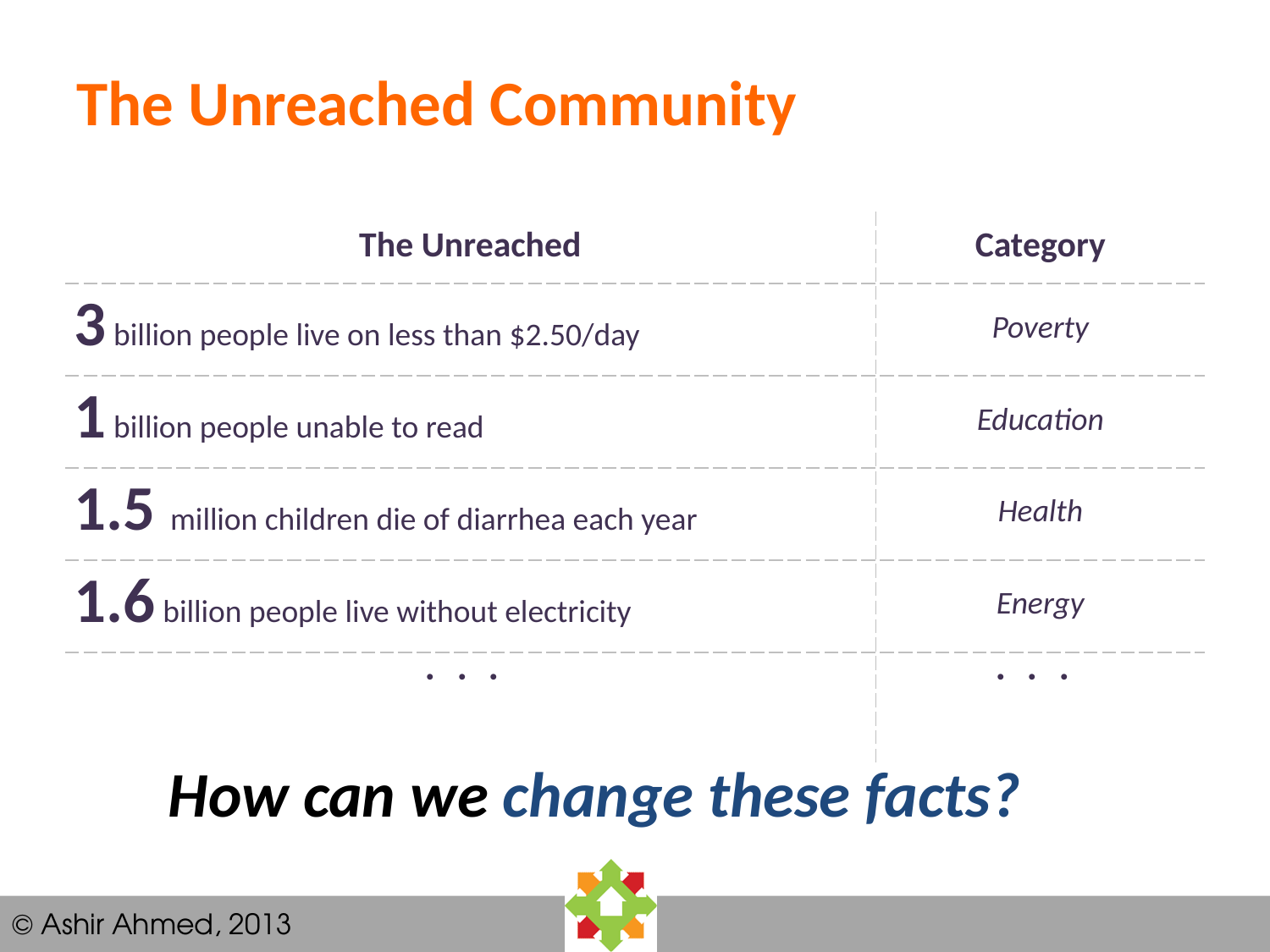

# The Unreached Community
| The Unreached | Category |
| --- | --- |
| 3 billion people live on less than $2.50/day | Poverty |
| 1 billion people unable to read | Education |
| 1.5 million children die of diarrhea each year | Health |
| 1.6 billion people live without electricity | Energy |
| ・・・ | ・・・ |
How can we change these facts?